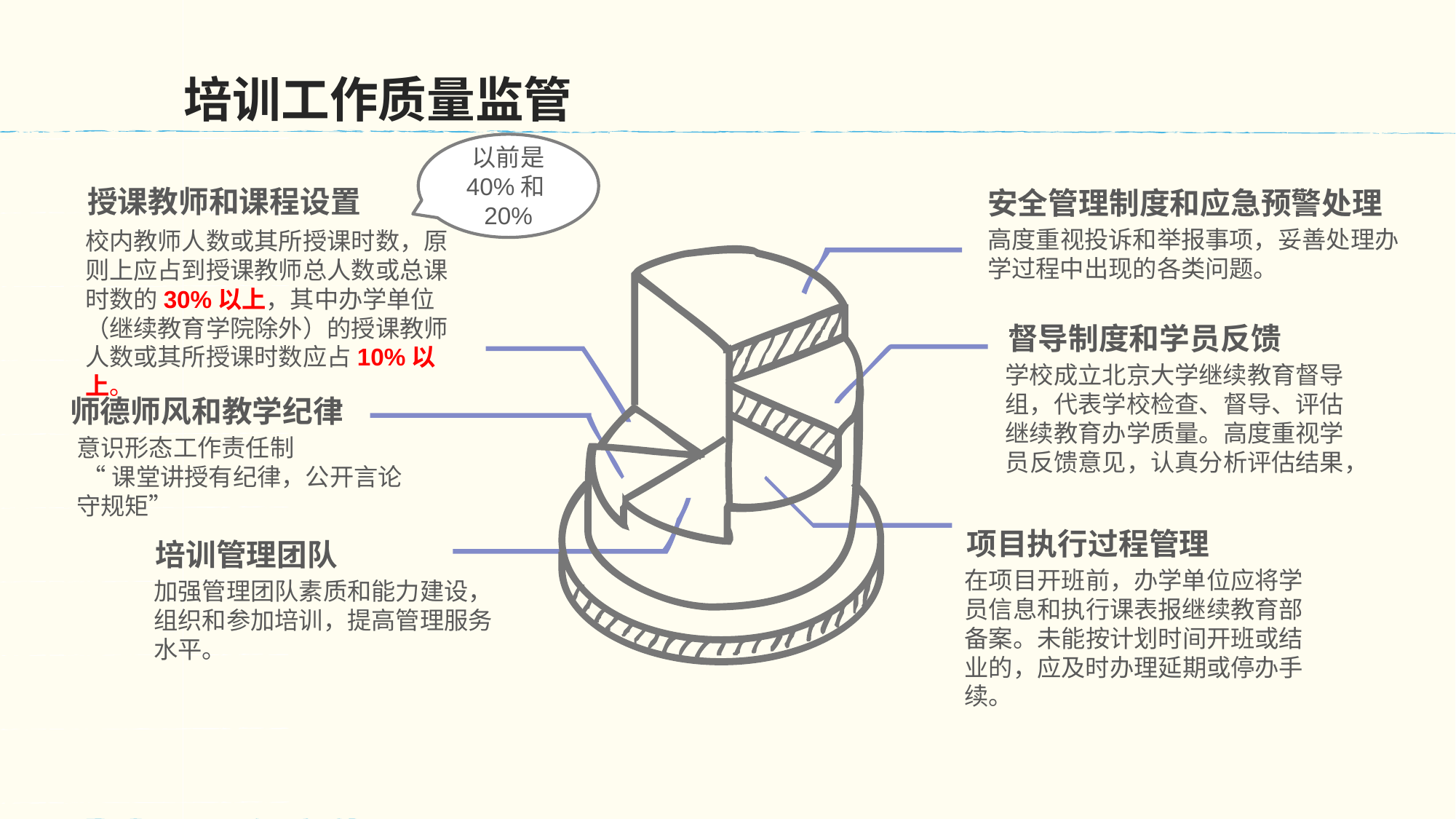

培训工作质量监管
以前是
40%和20%
授课教师和课程设置
校内教师人数或其所授课时数，原则上应占到授课教师总人数或总课时数的30%以上，其中办学单位（继续教育学院除外）的授课教师人数或其所授课时数应占10%以上。
安全管理制度和应急预警处理
高度重视投诉和举报事项，妥善处理办学过程中出现的各类问题。

督导制度和学员反馈
学校成立北京大学继续教育督导组，代表学校检查、督导、评估继续教育办学质量。高度重视学员反馈意见，认真分析评估结果，

师德师风和教学纪律
意识形态工作责任制
 “课堂讲授有纪律，公开言论守规矩”

项目执行过程管理
在项目开班前，办学单位应将学员信息和执行课表报继续教育部备案。未能按计划时间开班或结业的，应及时办理延期或停办手续。
培训管理团队
加强管理团队素质和能力建设，组织和参加培训，提高管理服务水平。